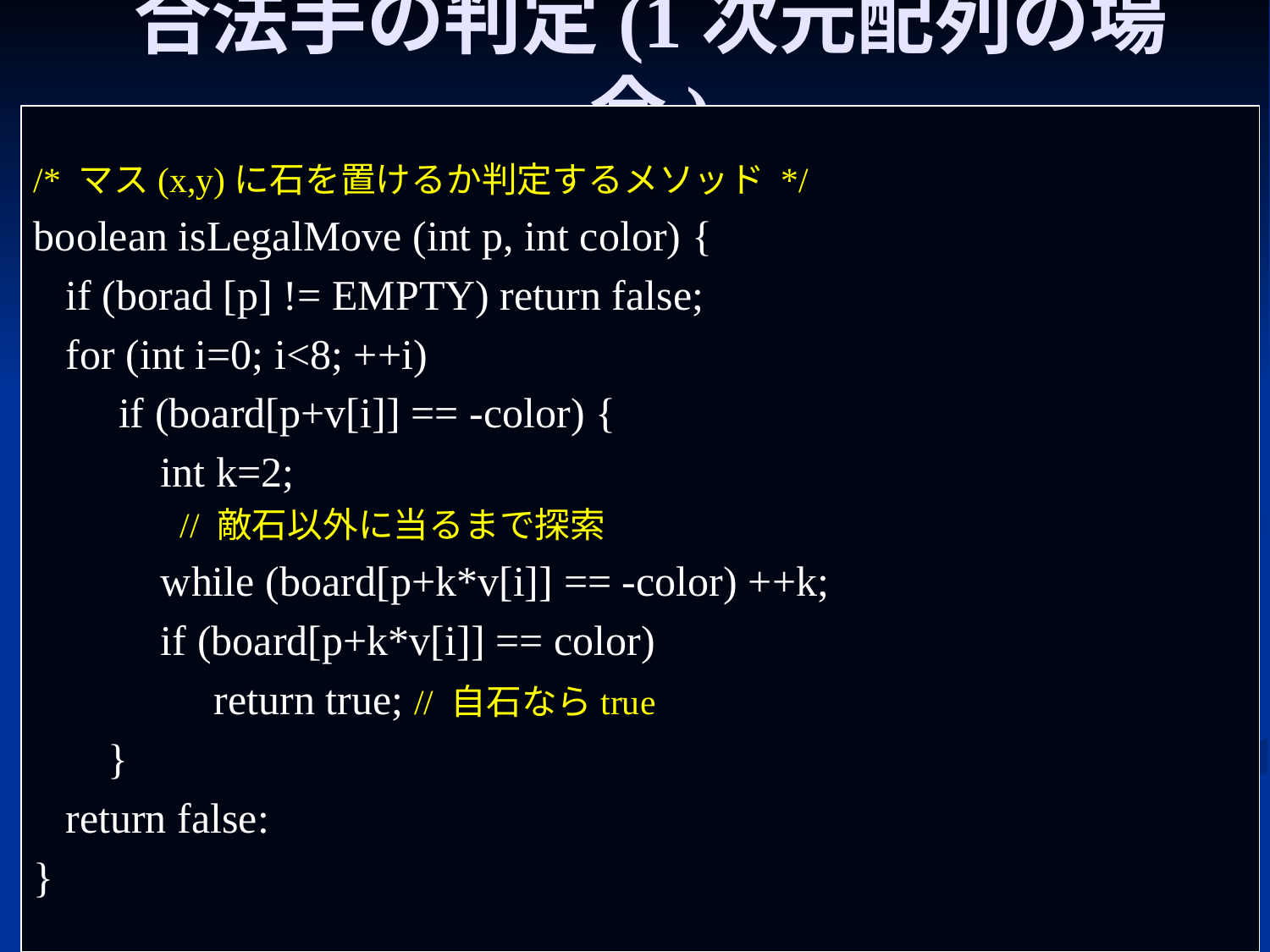

# 合法手の判定(1次元配列の場合)
/* マス(x,y)に石を置けるか判定するメソッド */
boolean isLegalMove (int p, int color) {
   if (borad [p] != EMPTY) return false;
   for (int i=0; i<8; ++i)
        if (board[p+v[i]] == -color) {
            int k=2;
       　     // 敵石以外に当るまで探索
            while (board[p+k*v[i]] == -color) ++k;
            if (board[p+k*v[i]] == color)
                 return true; // 自石ならtrue
       }
   return false:
}